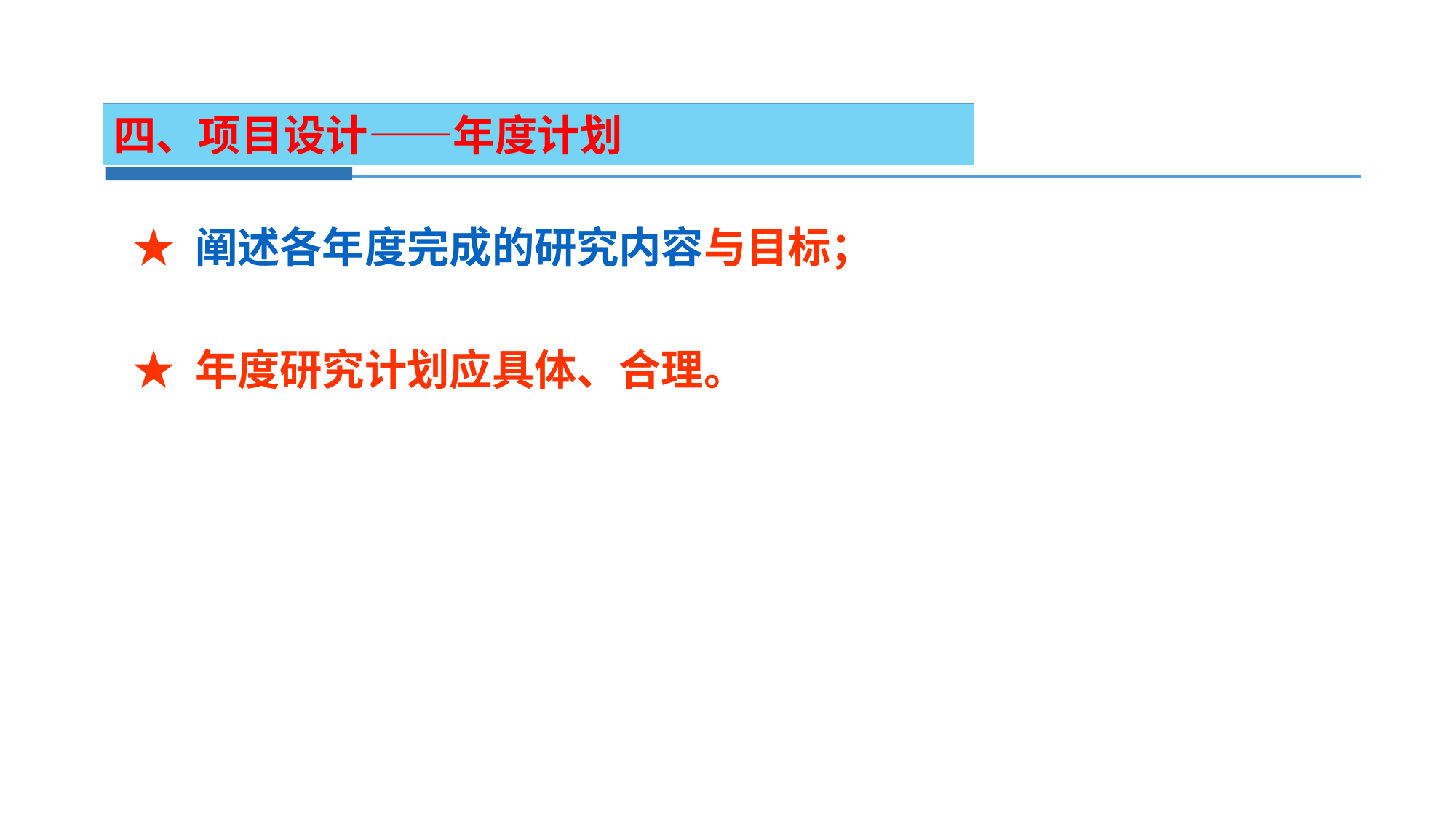

四、项目设计——年度计划
★ 阐述各年度完成的研究内容与目标；

★ 年度研究计划应具体、合理。